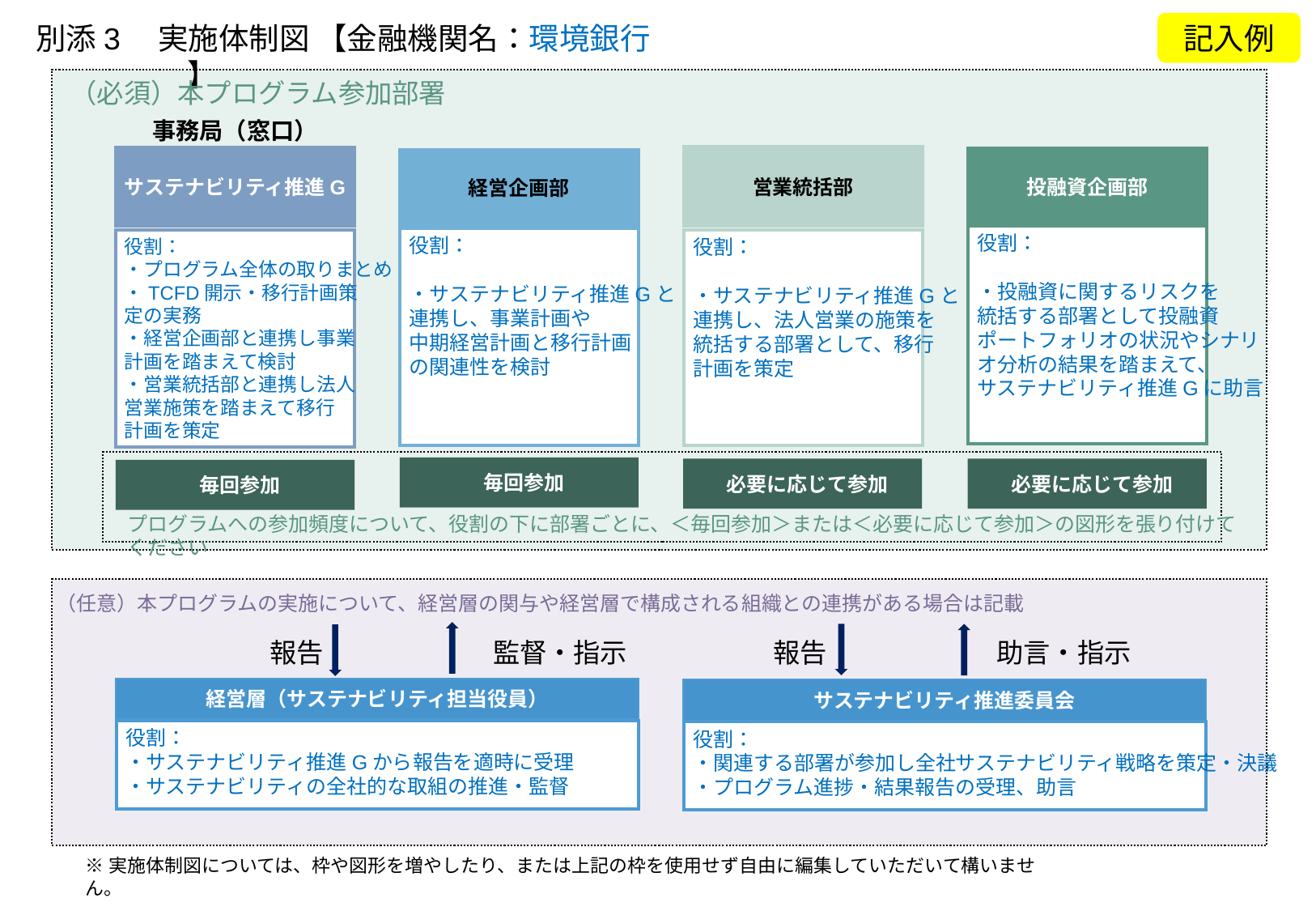

記入例
別添3　実施体制図 【金融機関名：環境銀行　　　　　　　　　　　　　　　】

（必須）本プログラム参加部署
事務局（窓口）
営業統括部
サステナビリティ推進G
投融資企画部
経営企画部
役割：

・投融資に関するリスクを
統括する部署として投融資
ポートフォリオの状況やシナリ
オ分析の結果を踏まえて、
サステナビリティ推進Gに助言

役割：

・サステナビリティ推進Gと
連携し、事業計画や
中期経営計画と移行計画
の関連性を検討

役割：
・プログラム全体の取りまとめ
・TCFD開示・移行計画策
定の実務
・経営企画部と連携し事業
計画を踏まえて検討
・営業統括部と連携し法人
営業施策を踏まえて移行
計画を策定

役割：

・サステナビリティ推進Gと
連携し、法人営業の施策を
統括する部署として、移行
計画を策定

毎回参加
必要に応じて参加
必要に応じて参加
毎回参加
プログラムへの参加頻度について、役割の下に部署ごとに、＜毎回参加＞または＜必要に応じて参加＞の図形を張り付けてください

（任意）本プログラムの実施について、経営層の関与や経営層で構成される組織との連携がある場合は記載

報告
監督・指示
報告
助言・指示
経営層（サステナビリティ担当役員）
サステナビリティ推進委員会
役割：
・サステナビリティ推進Gから報告を適時に受理
・サステナビリティの全社的な取組の推進・監督

役割：
・関連する部署が参加し全社サステナビリティ戦略を策定・決議
・プログラム進捗・結果報告の受理、助言

※実施体制図については、枠や図形を増やしたり、または上記の枠を使用せず自由に編集していただいて構いません。